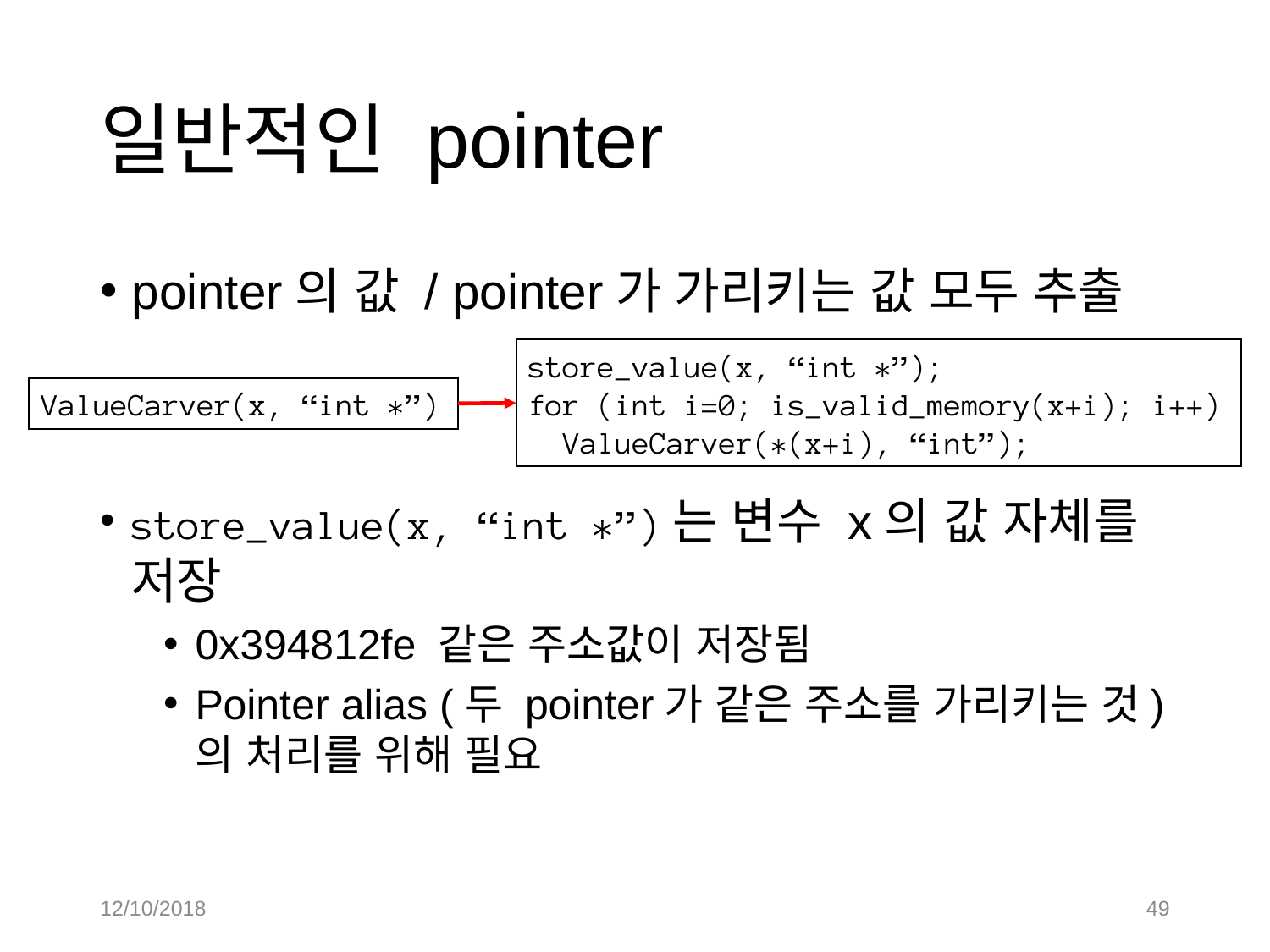

# 일반적인 pointer
pointer의 값 / pointer가 가리키는 값 모두 추출

store_value(x, “int *”)는 변수 x의 값 자체를 저장
0x394812fe 같은 주소값이 저장됨
Pointer alias (두 pointer가 같은 주소를 가리키는 것)의 처리를 위해 필요
store_value(x, “int *”);
for (int i=0; is_valid_memory(x+i); i++)
  ValueCarver(*(x+i), “int”);
ValueCarver(x, “int *”)
12/10/2018
49